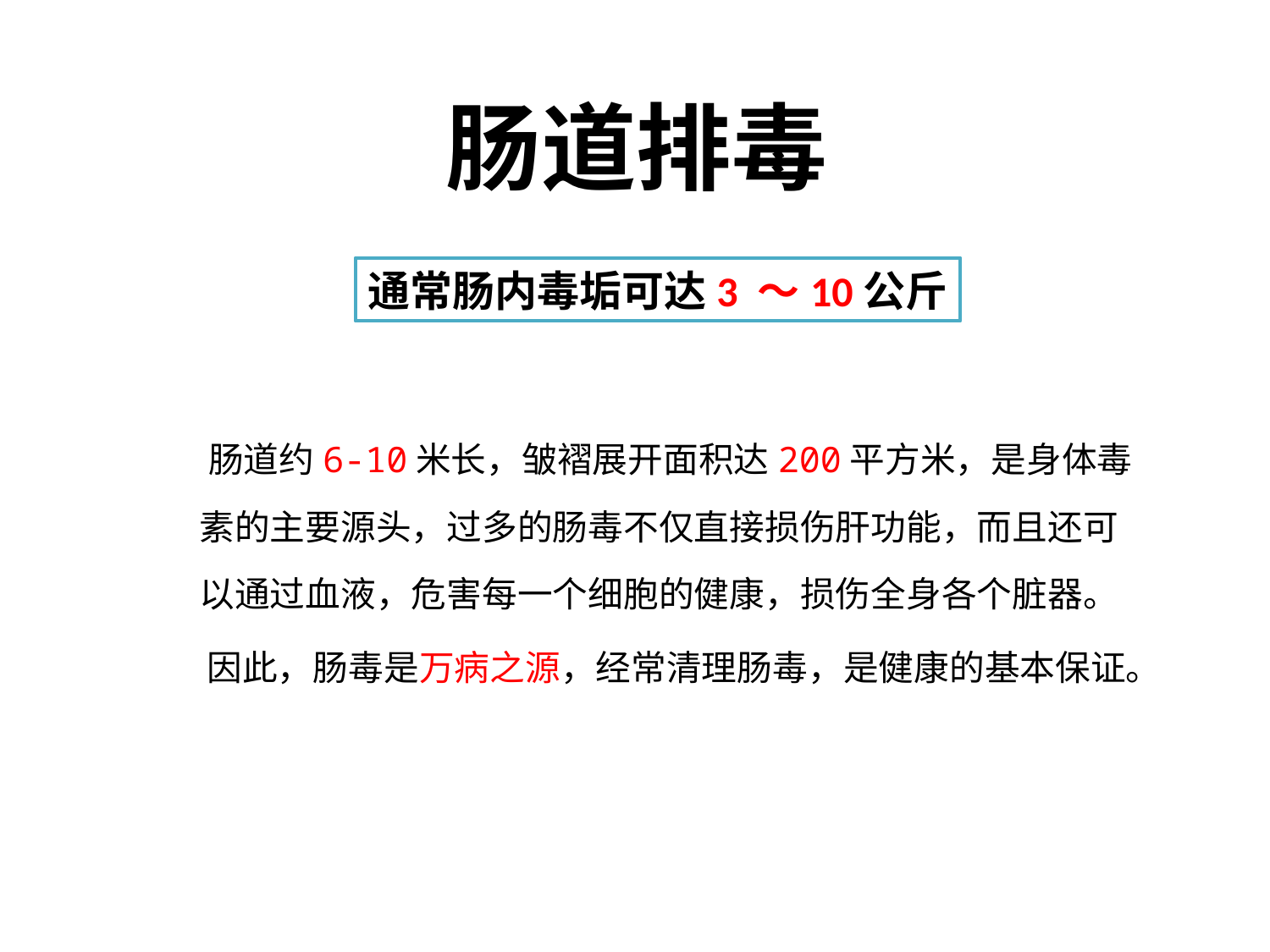

# 肠道排毒
通常肠内毒垢可达3 ～10公斤
      肠道约6-10米长，皱褶展开面积达200平方米，是身体毒素的主要源头，过多的肠毒不仅直接损伤肝功能，而且还可以通过血液，危害每一个细胞的健康，损伤全身各个脏器。
      因此，肠毒是万病之源，经常清理肠毒，是健康的基本保证。